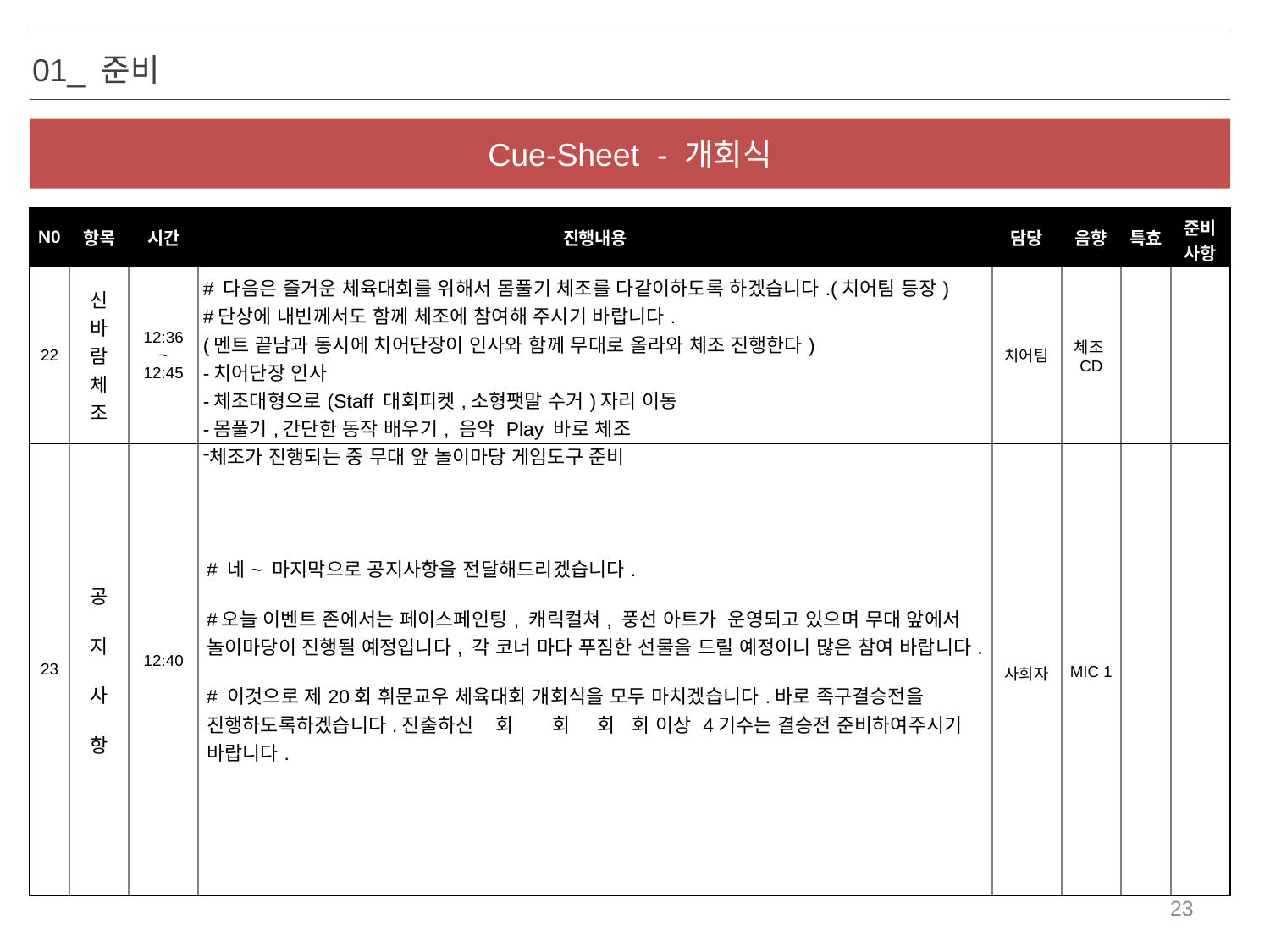

01_ 준비
Cue-Sheet  - 개회식
| N0 | 항목 | 시간 | 진행내용 | 담당 | 음향 | 특효 | 준비 사항 |
| --- | --- | --- | --- | --- | --- | --- | --- |
| 22 | 신 바 람 체 조 | 12:36 ~ 12:45 | # 다음은 즐거운 체육대회를 위해서 몸풀기 체조를 다같이하도록 하겠습니다.(치어팀 등장) #단상에 내빈께서도 함께 체조에 참여해 주시기 바랍니다. (멘트 끝남과 동시에 치어단장이 인사와 함께 무대로 올라와 체조 진행한다) -치어단장 인사 -체조대형으로(Staff 대회피켓,소형팻말 수거)자리 이동 -몸풀기,간단한 동작 배우기, 음악 Play 바로 체조 체조가 진행되는 중 무대 앞 놀이마당 게임도구 준비 | 치어팀 | 체조CD |  |  |
| 23 | 공 지 사 항 | 12:40 | # 네~ 마지막으로 공지사항을 전달해드리겠습니다. #오늘 이벤트 존에서는 페이스페인팅, 캐릭컬쳐, 풍선 아트가 운영되고 있으며 무대 앞에서 놀이마당이 진행될 예정입니다, 각 코너 마다 푸짐한 선물을 드릴 예정이니 많은 참여 바랍니다. # 이것으로 제20회 휘문교우 체육대회 개회식을 모두 마치겠습니다.바로 족구결승전을 진행하도록하겠습니다.진출하신 회 회 회 회 이상 4기수는 결승전 준비하여주시기 바랍니다. | 사회자 | MIC 1 |  |  |
23